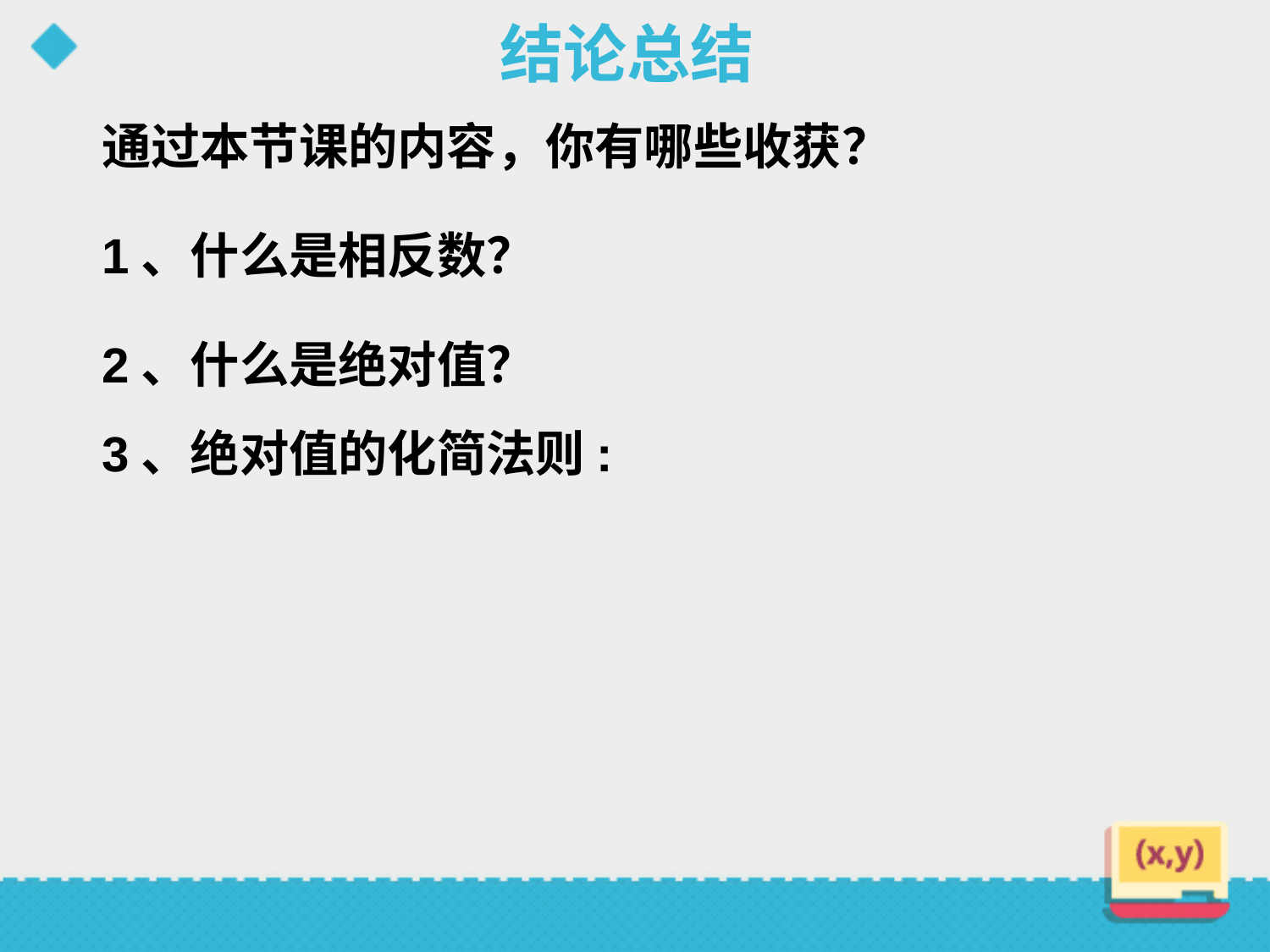

# 结论总结
通过本节课的内容，你有哪些收获？
1、什么是相反数？
2、什么是绝对值？
3、绝对值的化简法则: